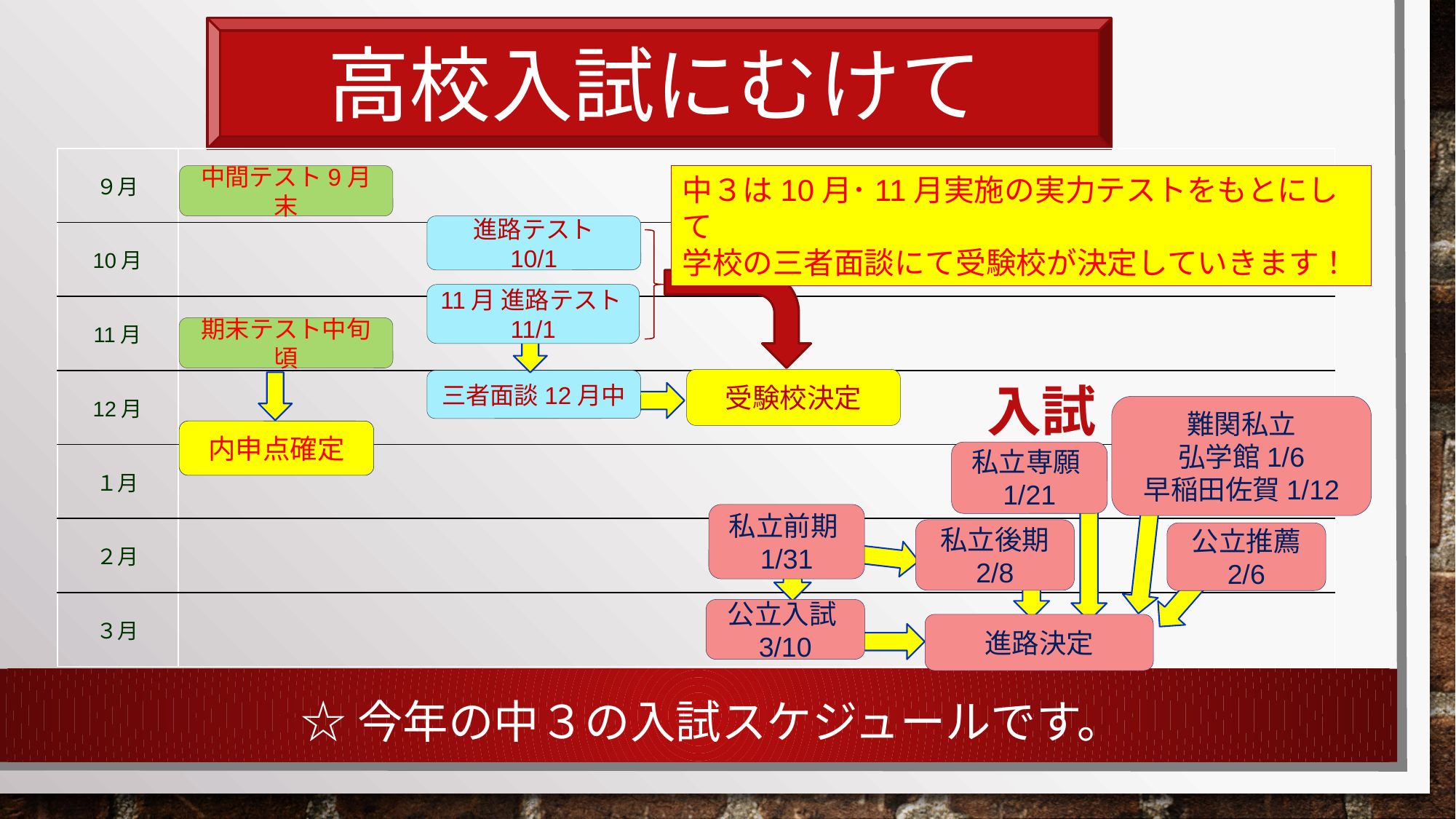

高校入試にむけて
| ９月 |  |
| --- | --- |
| 10月 |  |
| 11月 |  |
| 12月 |  |
| １月 |  |
| ２月 |  |
| ３月 |  |
中間テスト9月末
進路テスト
10/1

11月 進路テスト11/1
期末テスト中旬頃

受験校決定
三者面談12月中
入試

内申点確定
難関私立
弘学館1/6
早稲田佐賀1/12
私立専願1/21

私立前期1/31

私立後期
2/8
公立推薦
2/6

公立入試3/10
進路決定

中３は10月･11月実施の実力テストをもとにして
学校の三者面談にて受験校が決定していきます！
☆今年の中３の入試スケジュールです。